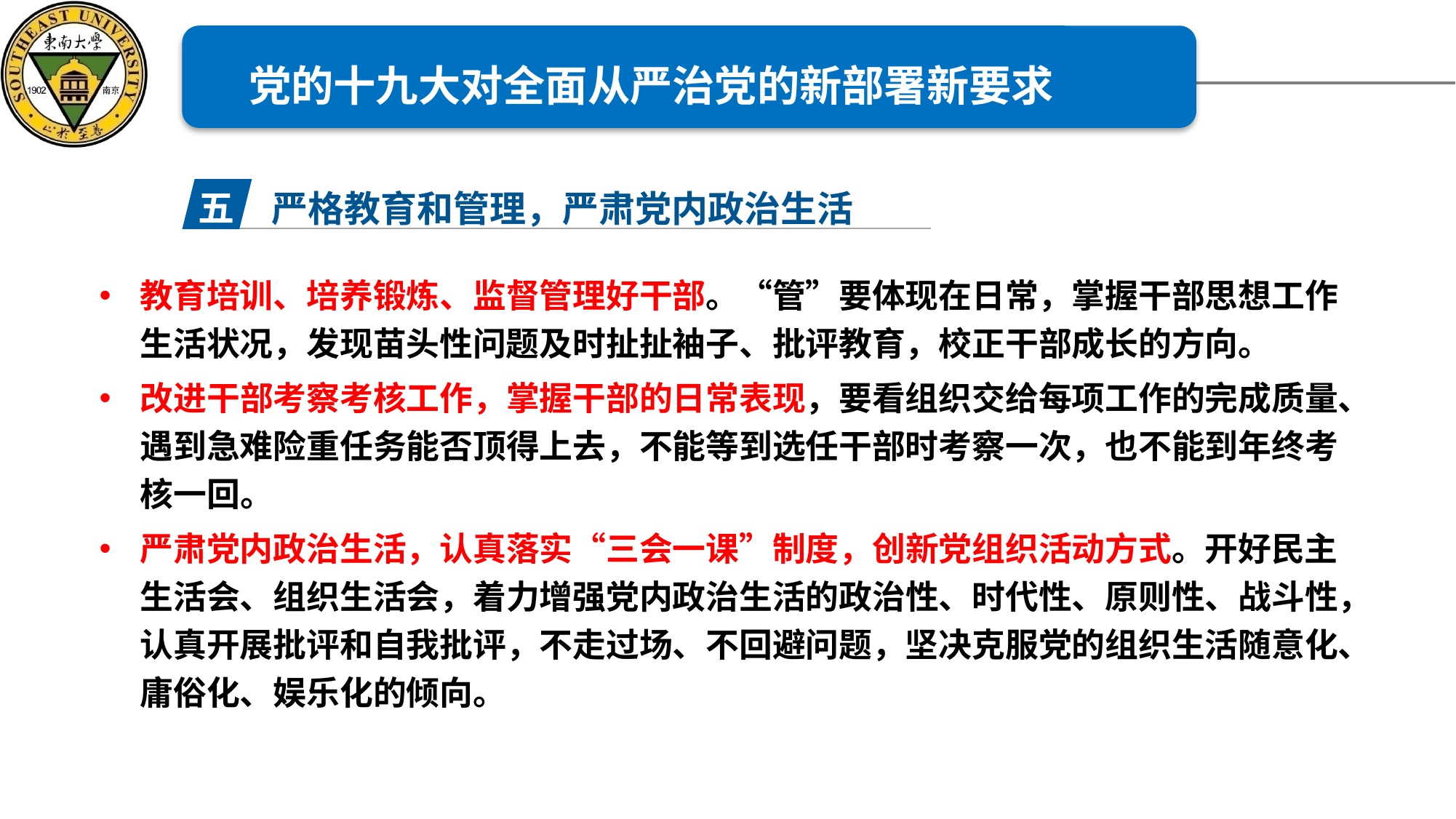

党的十九大对全面从严治党的新部署新要求

五
严格教育和管理，严肃党内政治生活
教育培训、培养锻炼、监督管理好干部。“管”要体现在日常，掌握干部思想工作生活状况，发现苗头性问题及时扯扯袖子、批评教育，校正干部成长的方向。
改进干部考察考核工作，掌握干部的日常表现，要看组织交给每项工作的完成质量、遇到急难险重任务能否顶得上去，不能等到选任干部时考察一次，也不能到年终考核一回。
严肃党内政治生活，认真落实“三会一课”制度，创新党组织活动方式。开好民主生活会、组织生活会，着力增强党内政治生活的政治性、时代性、原则性、战斗性，认真开展批评和自我批评，不走过场、不回避问题，坚决克服党的组织生活随意化、庸俗化、娱乐化的倾向。